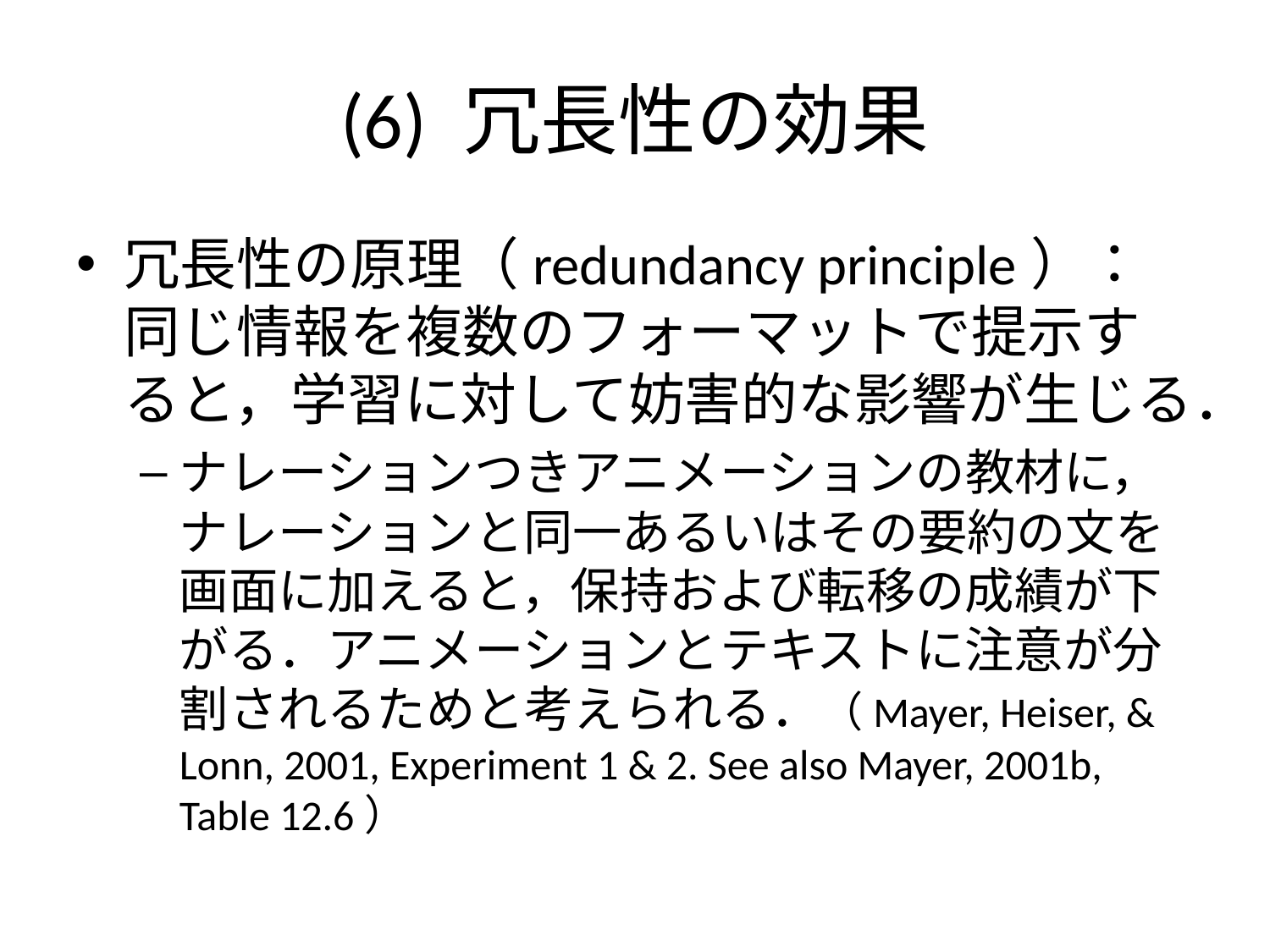

# (6) 冗長性の効果
冗長性の原理（redundancy principle）：同じ情報を複数のフォーマットで提示すると，学習に対して妨害的な影響が生じる．
ナレーションつきアニメーションの教材に，ナレーションと同一あるいはその要約の文を画面に加えると，保持および転移の成績が下がる．アニメーションとテキストに注意が分割されるためと考えられる．（Mayer, Heiser, & Lonn, 2001, Experiment 1 & 2. See also Mayer, 2001b, Table 12.6）